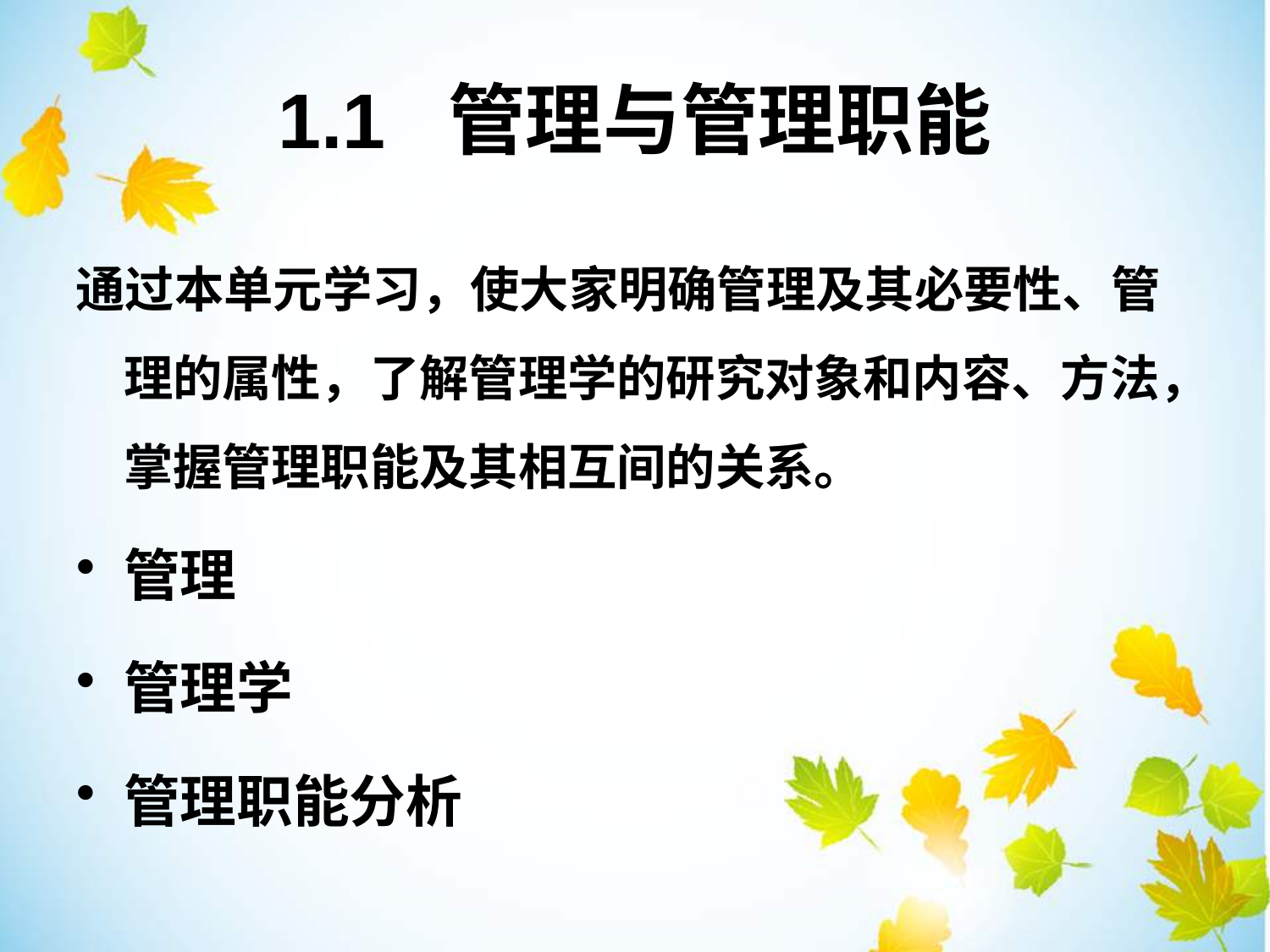

1.1  管理与管理职能
通过本单元学习，使大家明确管理及其必要性、管理的属性，了解管理学的研究对象和内容、方法，掌握管理职能及其相互间的关系。
管理
管理学
管理职能分析